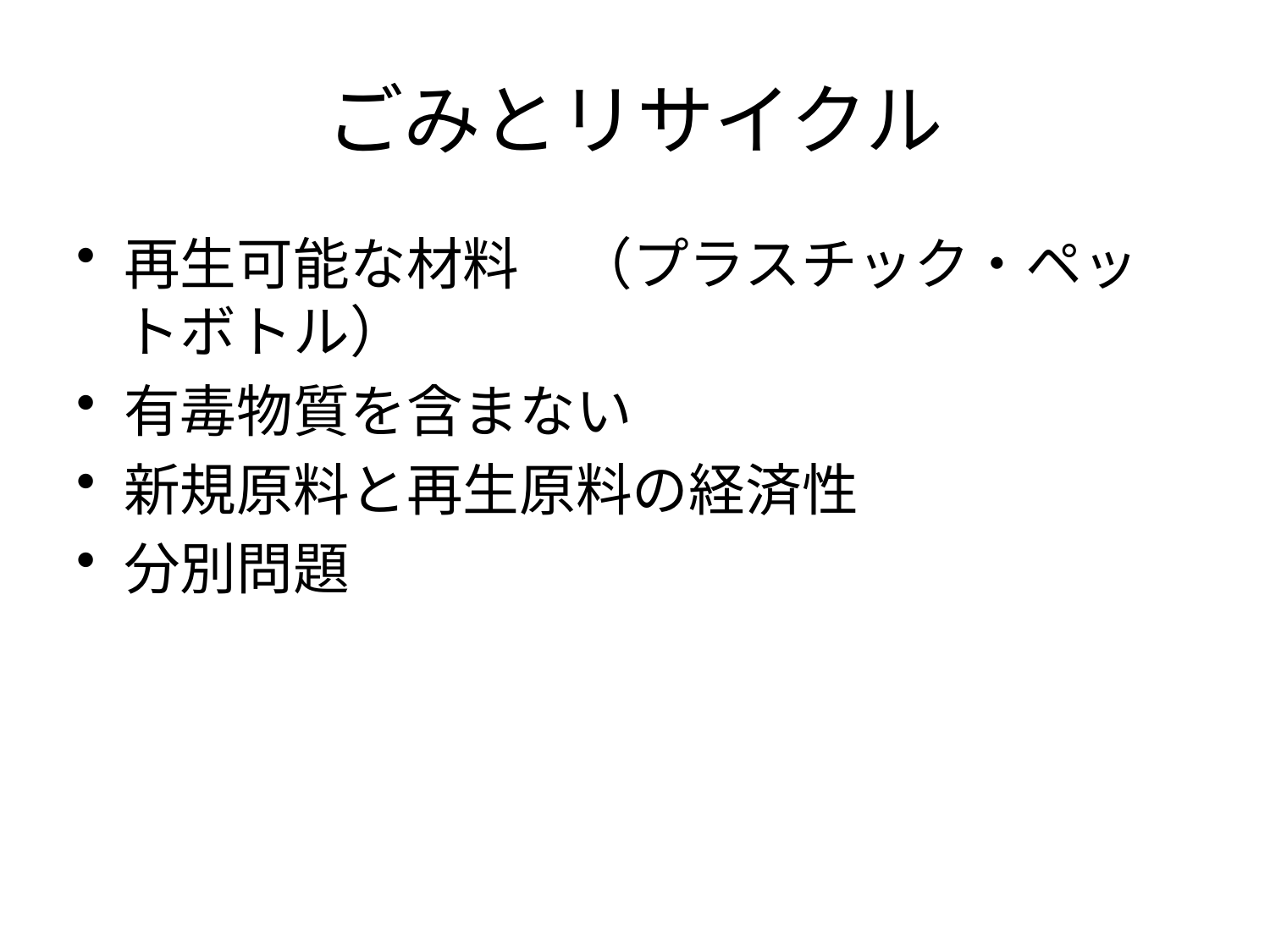

# ごみとリサイクル
再生可能な材料　（プラスチック・ペットボトル）
有毒物質を含まない
新規原料と再生原料の経済性
分別問題